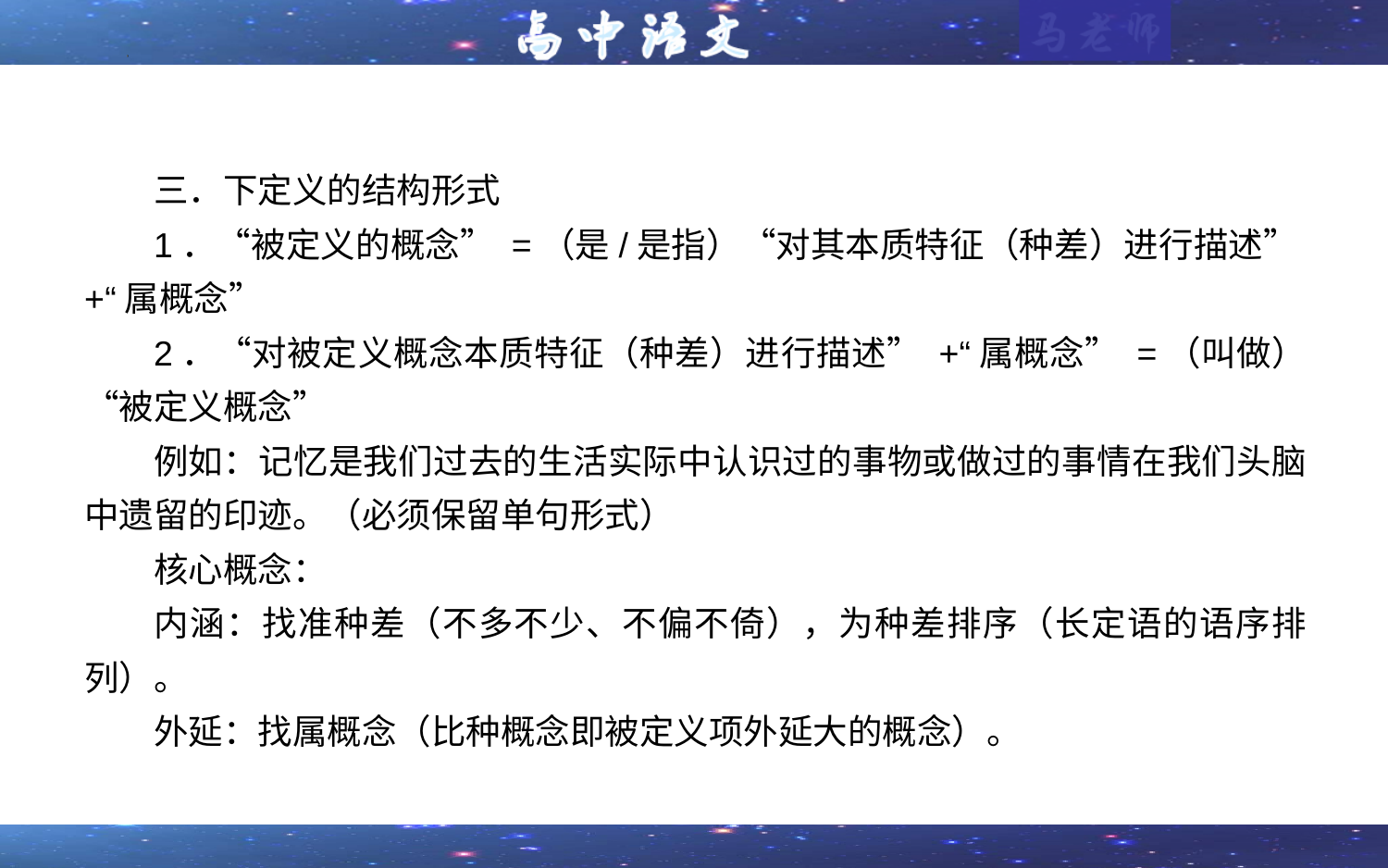

三．下定义的结构形式
1．“被定义的概念” =（是/是指）“对其本质特征（种差）进行描述”+“属概念”
2．“对被定义概念本质特征（种差）进行描述” +“属概念” =（叫做）“被定义概念”
例如：记忆是我们过去的生活实际中认识过的事物或做过的事情在我们头脑中遗留的印迹。（必须保留单句形式）
核心概念：
内涵：找准种差（不多不少、不偏不倚），为种差排序（长定语的语序排列）。
外延：找属概念（比种概念即被定义项外延大的概念）。